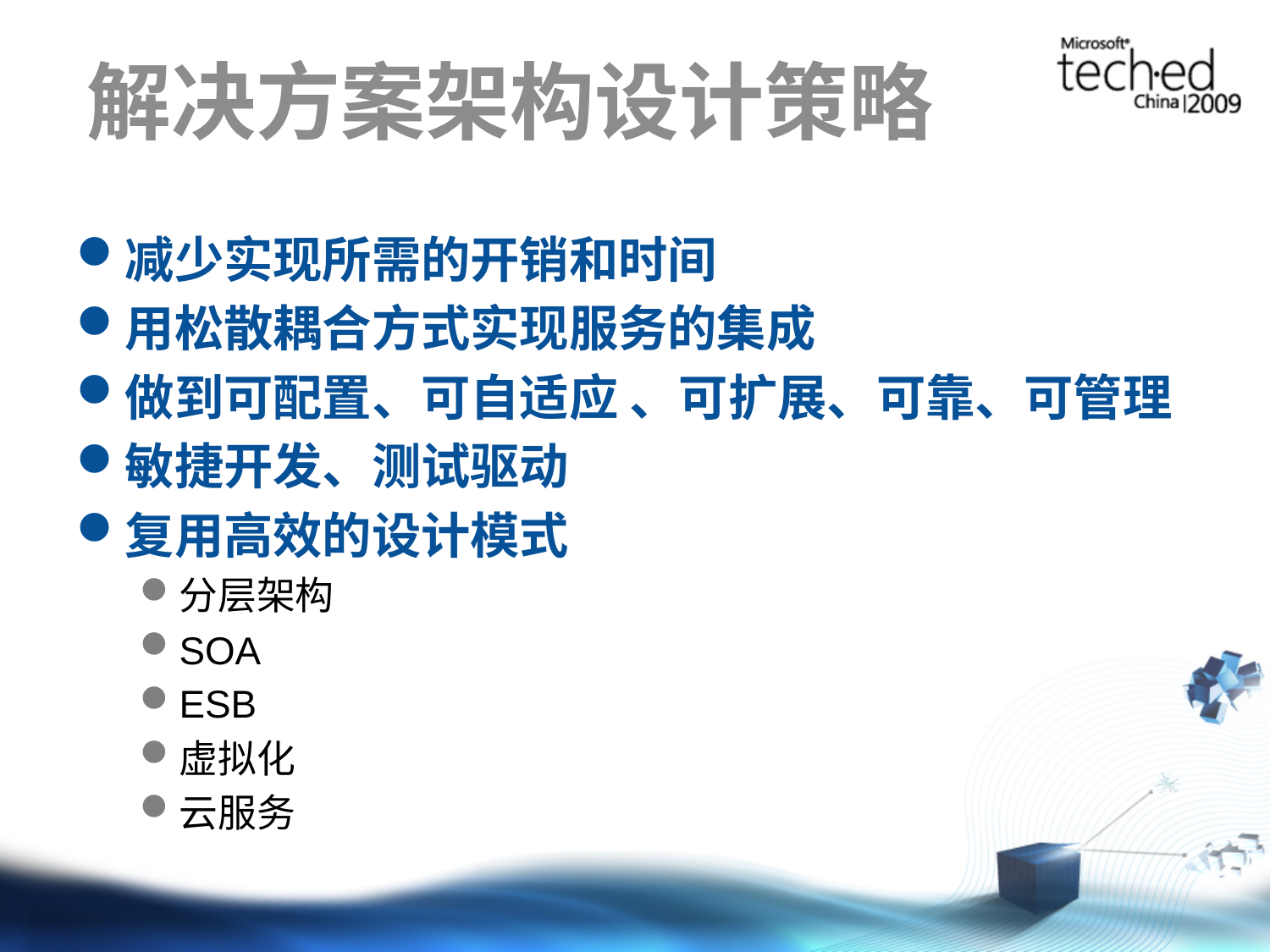

# 解决方案架构设计策略
减少实现所需的开销和时间
用松散耦合方式实现服务的集成
做到可配置、可自适应 、可扩展、可靠、可管理
敏捷开发、测试驱动
复用高效的设计模式
分层架构
SOA
ESB
虚拟化
云服务